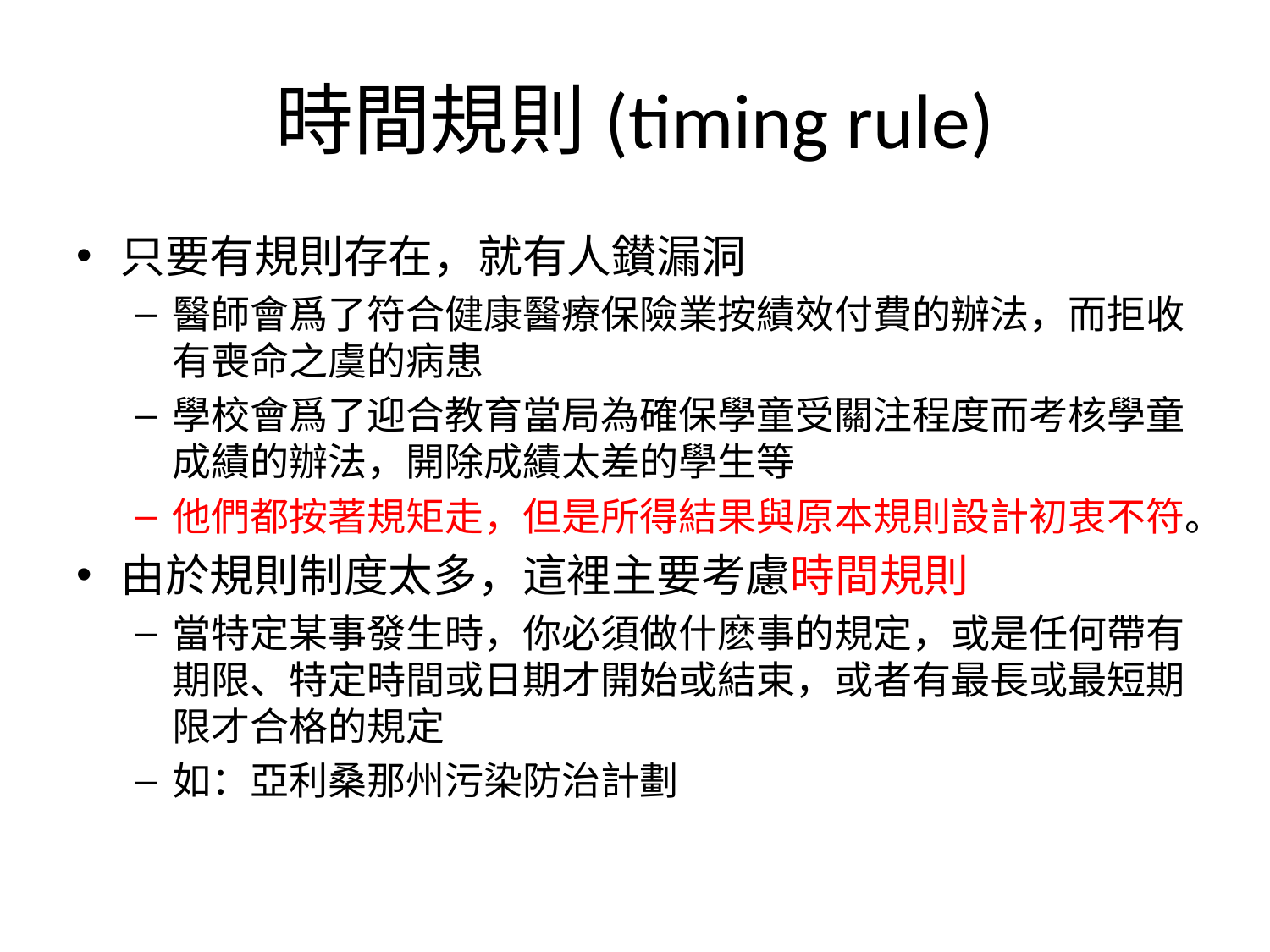

# 時間規則(timing rule)
只要有規則存在，就有人鑚漏洞
醫師會爲了符合健康醫療保險業按績效付費的辦法，而拒收有喪命之虞的病患
學校會爲了迎合教育當局為確保學童受關注程度而考核學童成績的辦法，開除成績太差的學生等
他們都按著規矩走，但是所得結果與原本規則設計初衷不符。
由於規則制度太多，這裡主要考慮時間規則
當特定某事發生時，你必須做什麽事的規定，或是任何帶有期限、特定時間或日期才開始或結束，或者有最長或最短期限才合格的規定
如：亞利桑那州污染防治計劃